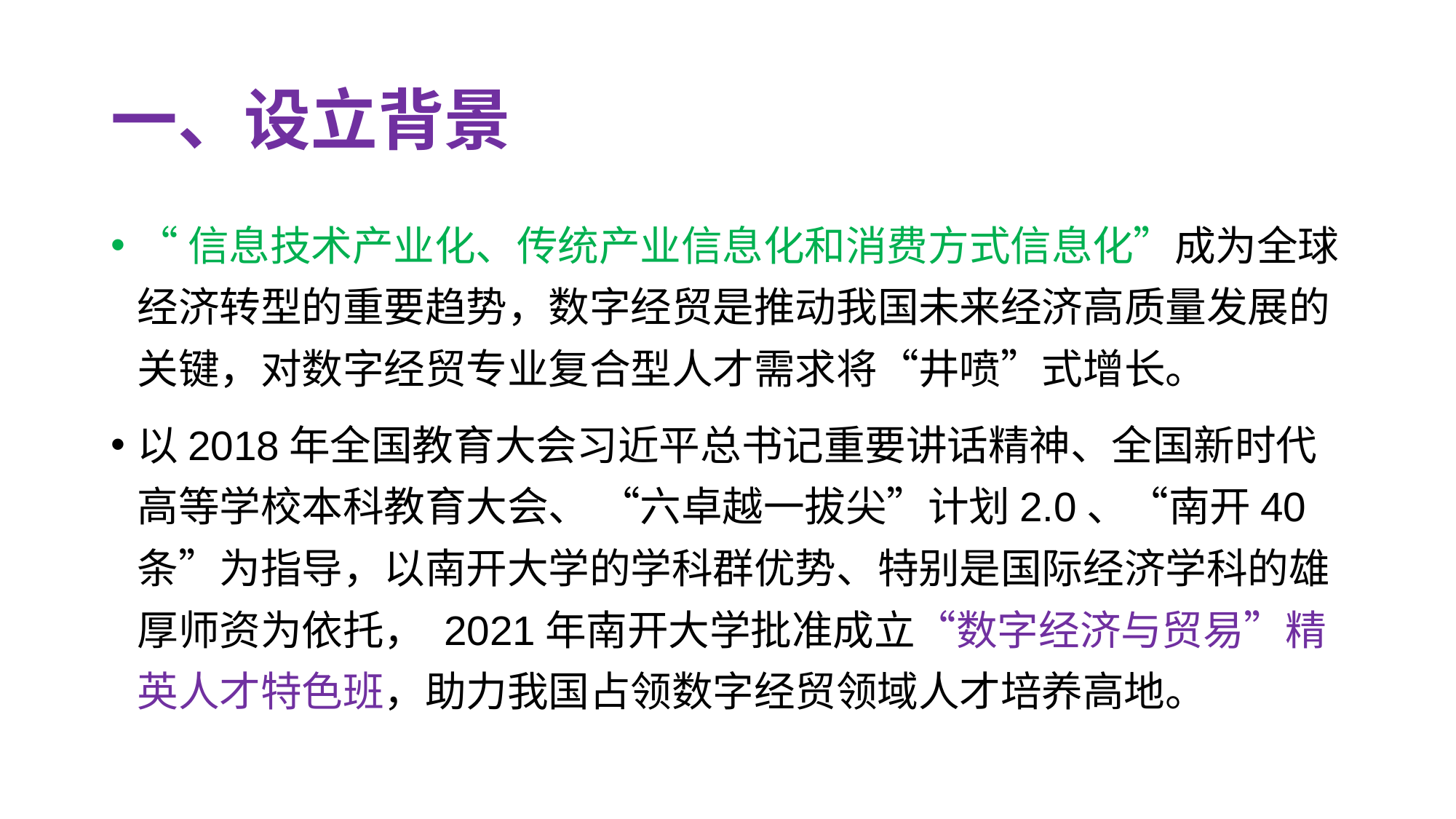

# 一、设立背景
“信息技术产业化、传统产业信息化和消费方式信息化”成为全球经济转型的重要趋势，数字经贸是推动我国未来经济高质量发展的关键，对数字经贸专业复合型人才需求将“井喷”式增长。
以2018年全国教育大会习近平总书记重要讲话精神、全国新时代高等学校本科教育大会、 “六卓越一拔尖”计划2.0、“南开40条”为指导，以南开大学的学科群优势、特别是国际经济学科的雄厚师资为依托， 2021年南开大学批准成立“数字经济与贸易”精英人才特色班，助力我国占领数字经贸领域人才培养高地。